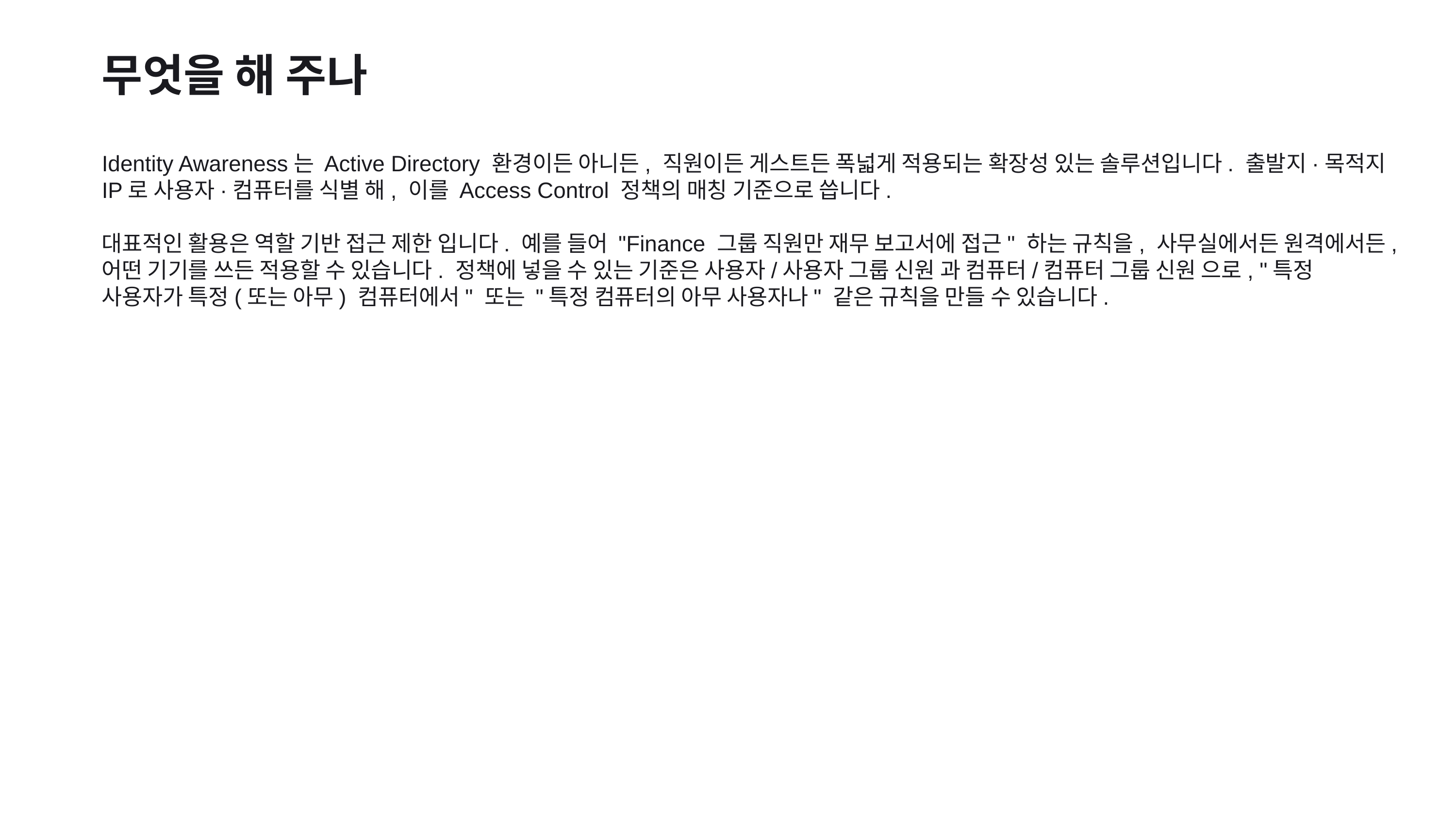

무엇을 해 주나
Identity Awareness는 Active Directory 환경이든 아니든, 직원이든 게스트든 폭넓게 적용되는 확장성 있는 솔루션입니다. 출발지·목적지 IP로 사용자·컴퓨터를 식별 해, 이를 Access Control 정책의 매칭 기준으로 씁니다.

대표적인 활용은 역할 기반 접근 제한 입니다. 예를 들어 "Finance 그룹 직원만 재무 보고서에 접근" 하는 규칙을, 사무실에서든 원격에서든, 어떤 기기를 쓰든 적용할 수 있습니다. 정책에 넣을 수 있는 기준은 사용자/사용자 그룹 신원 과 컴퓨터/컴퓨터 그룹 신원 으로, "특정 사용자가 특정(또는 아무) 컴퓨터에서" 또는 "특정 컴퓨터의 아무 사용자나" 같은 규칙을 만들 수 있습니다.